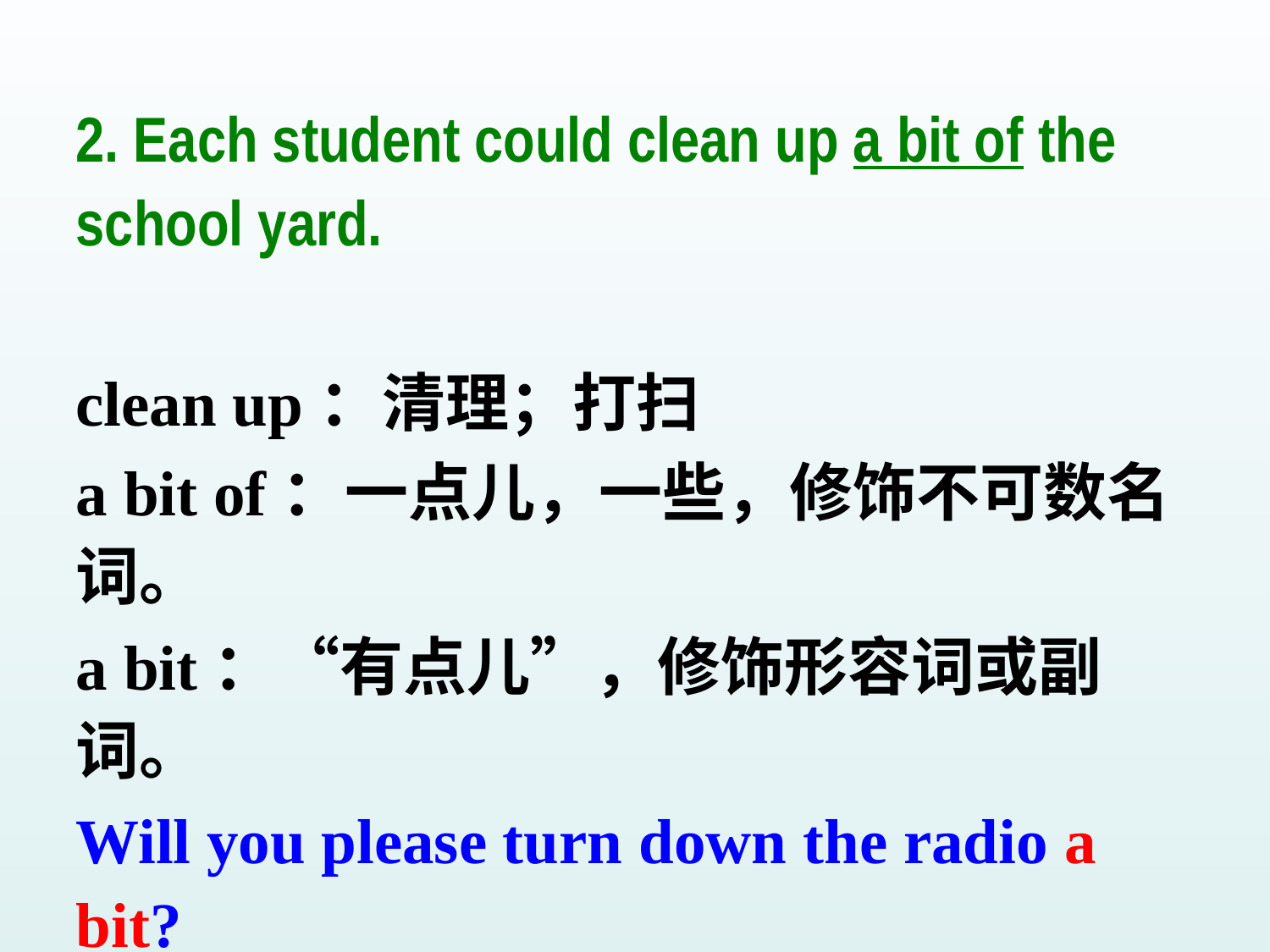

2. Each student could clean up a bit of the school yard.

clean up：清理；打扫
a bit of：一点儿，一些，修饰不可数名词。
a bit：“有点儿”，修饰形容词或副词。
Will you please turn down the radio a bit?
She's a bit afraid of the teacher.